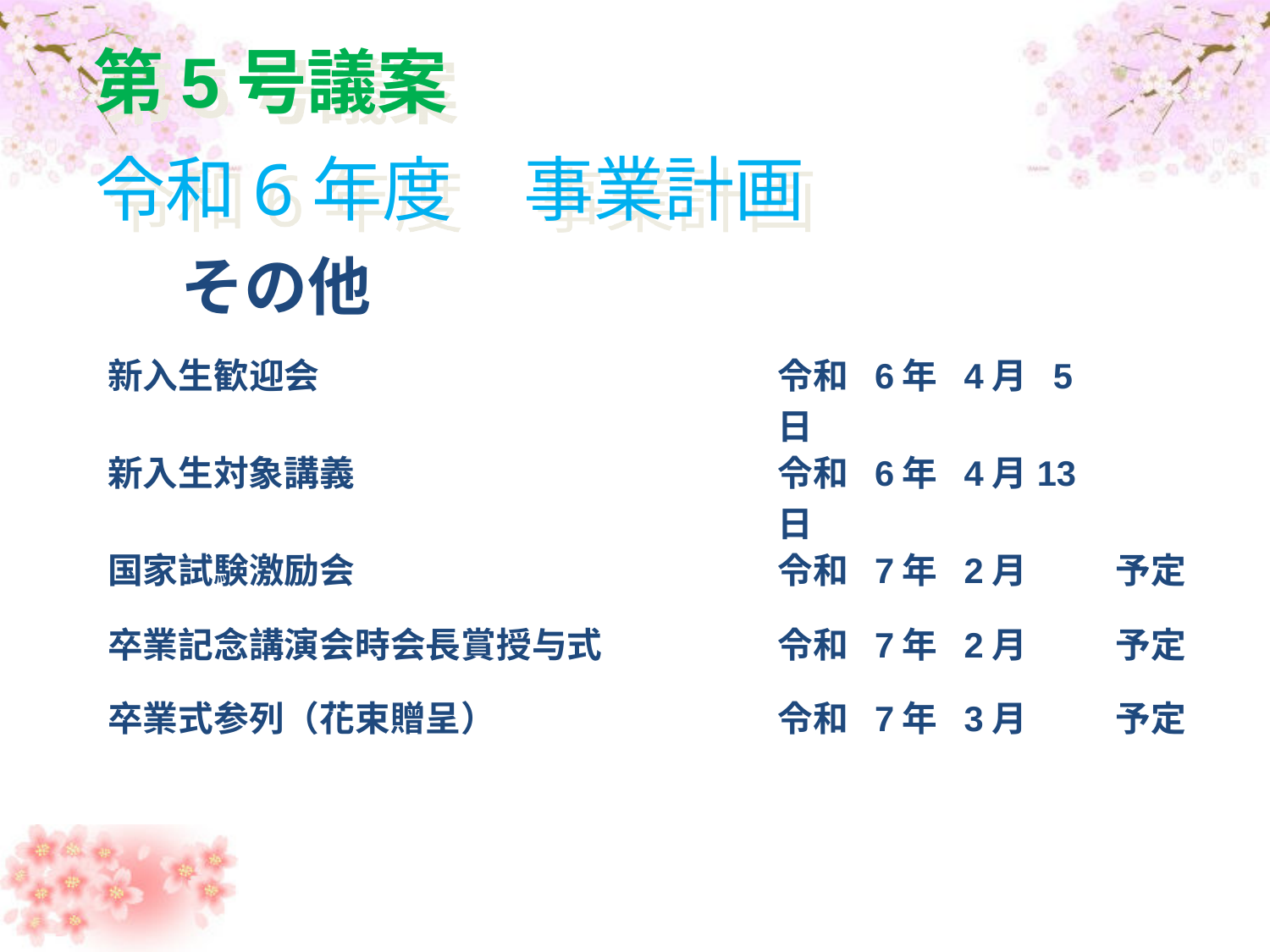

第5号議案
	令和6年度　事業計画

その他
| 新入生歓迎会 | 令和 6年 4月 5日 |  |
| --- | --- | --- |
| 新入生対象講義 | 令和 6年 4月13日 |  |
| 国家試験激励会 | 令和 7年 2月 | 予定 |
| 卒業記念講演会時会長賞授与式 | 令和 7年 2月 | 予定 |
| 卒業式参列（花束贈呈） | 令和 7年 3月 | 予定 |